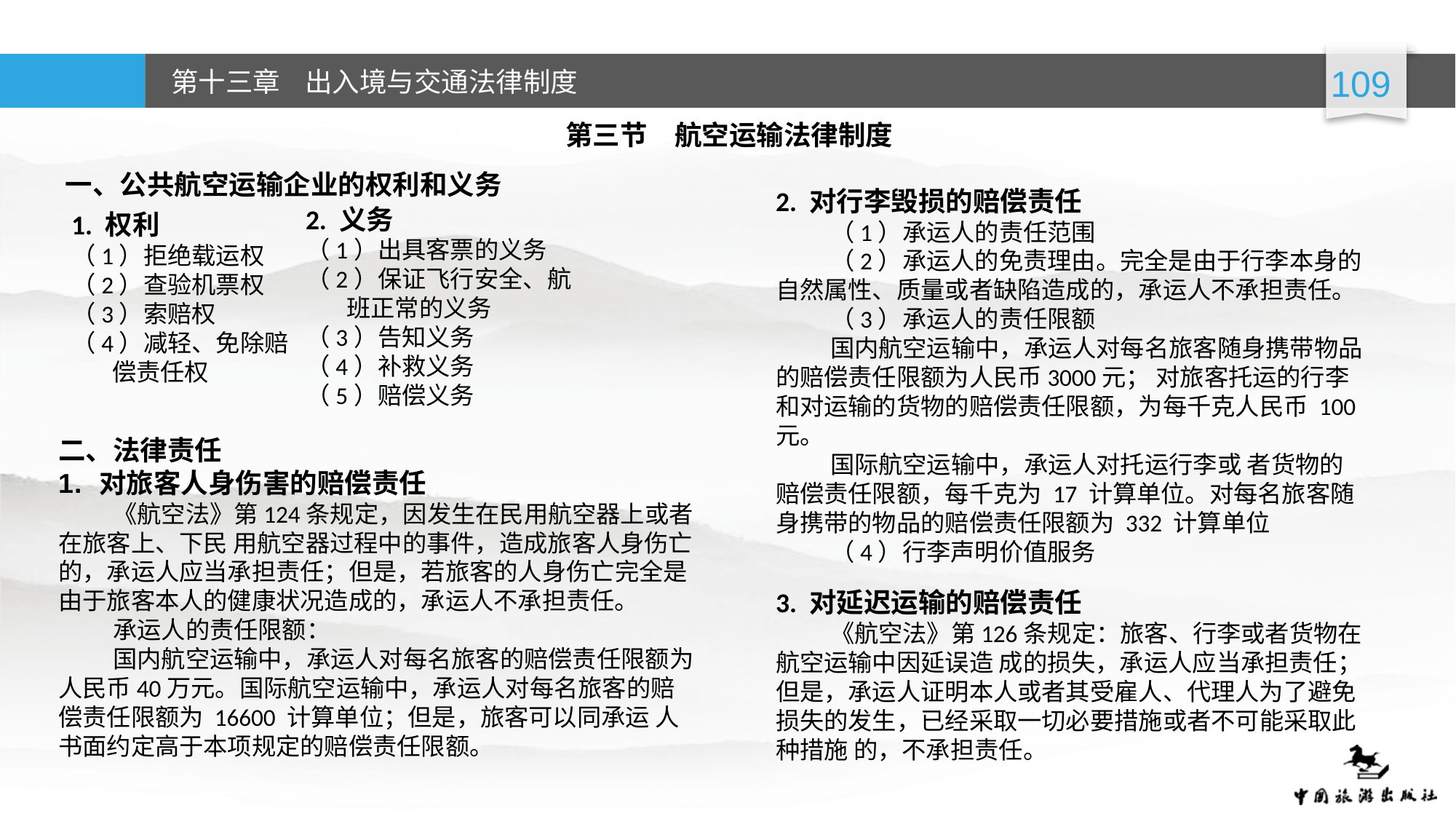

第三节 航空运输法律制度

一、公共航空运输企业的权利和义务
2. 对行李毁损的赔偿责任
（1）承运人的责任范围
（2）承运人的免责理由。完全是由于行李本身的自然属性、质量或者缺陷造成的，承运人不承担责任。
（3）承运人的责任限额
国内航空运输中，承运人对每名旅客随身携带物品的赔偿责任限额为人民币3000元； 对旅客托运的行李和对运输的货物的赔偿责任限额，为每千克人民币 100 元。
国际航空运输中，承运人对托运行李或 者货物的赔偿责任限额，每千克为 17 计算单位。对每名旅客随身携带的物品的赔偿责任限额为 332 计算单位
（4）行李声明价值服务

3. 对延迟运输的赔偿责任
《航空法》第126条规定：旅客、行李或者货物在航空运输中因延误造 成的损失，承运人应当承担责任；但是，承运人证明本人或者其受雇人、代理人为了避免损失的发生，已经采取一切必要措施或者不可能采取此种措施 的，不承担责任。
2. 义务
（1）出具客票的义务
（2）保证飞行安全、航班正常的义务
（3）告知义务
（4）补救义务
（5）赔偿义务
1. 权利
（1）拒绝载运权
（2）查验机票权
（3）索赔权
（4）减轻、免除赔偿责任权
二、法律责任
对旅客人身伤害的赔偿责任
《航空法》第124条规定，因发生在民用航空器上或者在旅客上、下民 用航空器过程中的事件，造成旅客人身伤亡的，承运人应当承担责任；但是，若旅客的人身伤亡完全是由于旅客本人的健康状况造成的，承运人不承担责任。
承运人的责任限额：
国内航空运输中，承运人对每名旅客的赔偿责任限额为人民币40万元。国际航空运输中，承运人对每名旅客的赔偿责任限额为 16600 计算单位；但是，旅客可以同承运 人书面约定高于本项规定的赔偿责任限额。